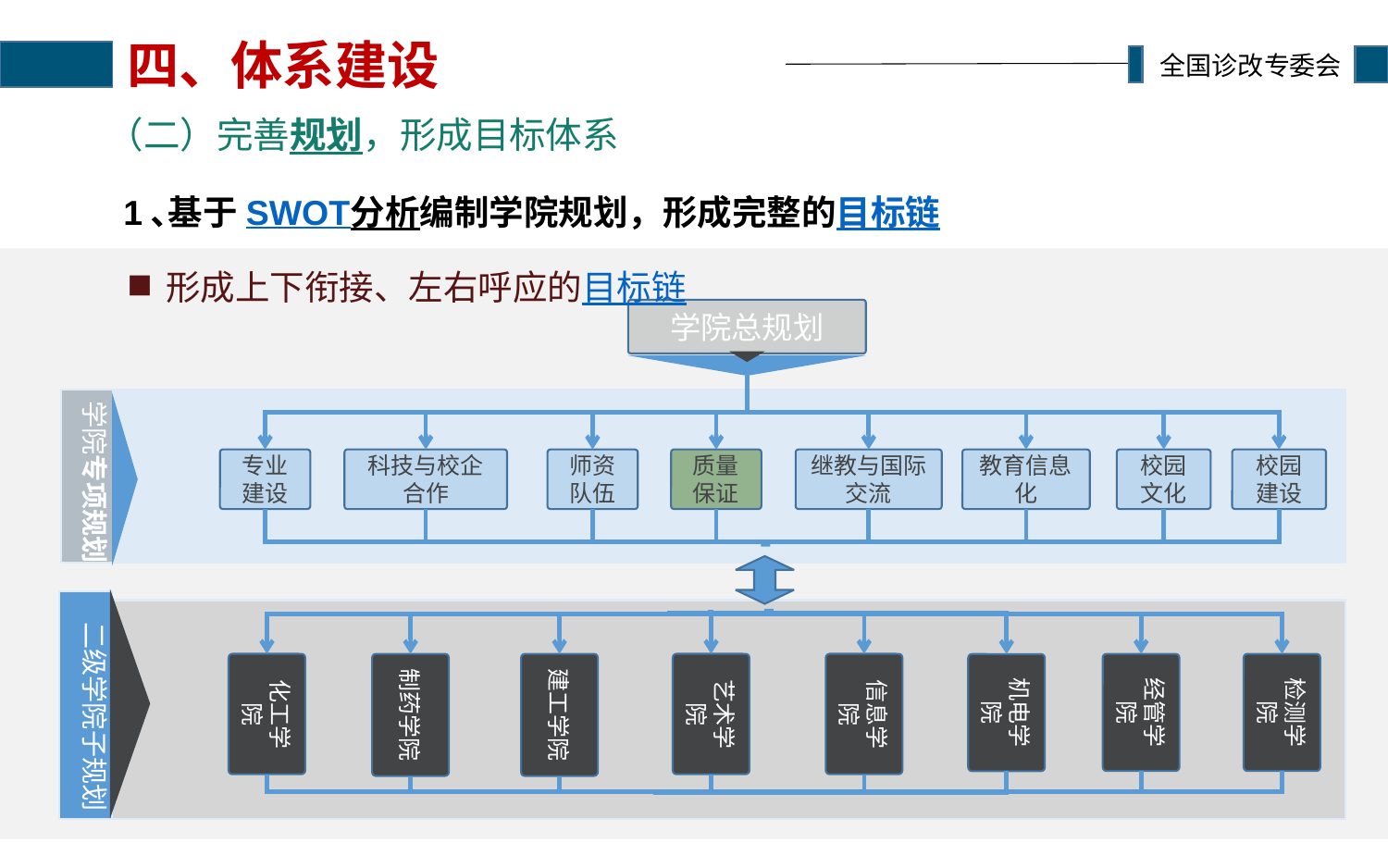

# 四、体系建设
（二）完善规划，形成目标体系
1､基于SWOT分析编制学院规划，形成完整的目标链
形成上下衔接、左右呼应的目标链

学院总规划

学院专项规划

专业建设
科技与校企合作
师资队伍
质量保证
继教与国际交流
教育信息化
校园文化
校园建设

二级学院子规划

艺术学院
信息学院
化工学院
检测学院
制药学院
建工学院
经管学院

机电学院